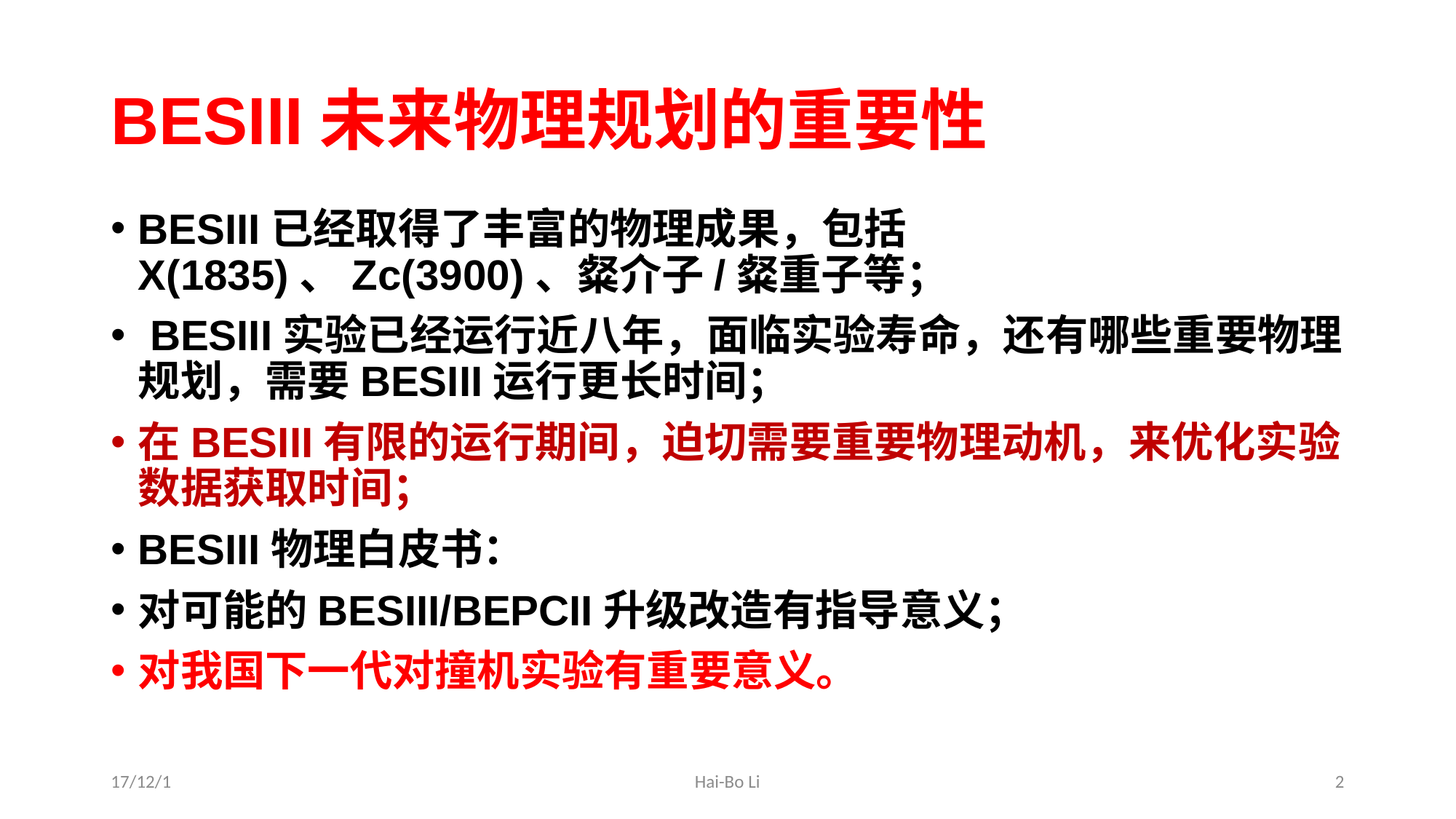

# BESIII未来物理规划的重要性
BESIII已经取得了丰富的物理成果，包括X(1835)、Zc(3900)、粲介子/粲重子等；
 BESIII实验已经运行近八年，面临实验寿命，还有哪些重要物理规划，需要BESIII运行更长时间；
在BESIII有限的运行期间，迫切需要重要物理动机，来优化实验数据获取时间；
BESIII物理白皮书：
对可能的BESIII/BEPCII升级改造有指导意义；
对我国下一代对撞机实验有重要意义。

17/12/1
Hai-Bo Li
2